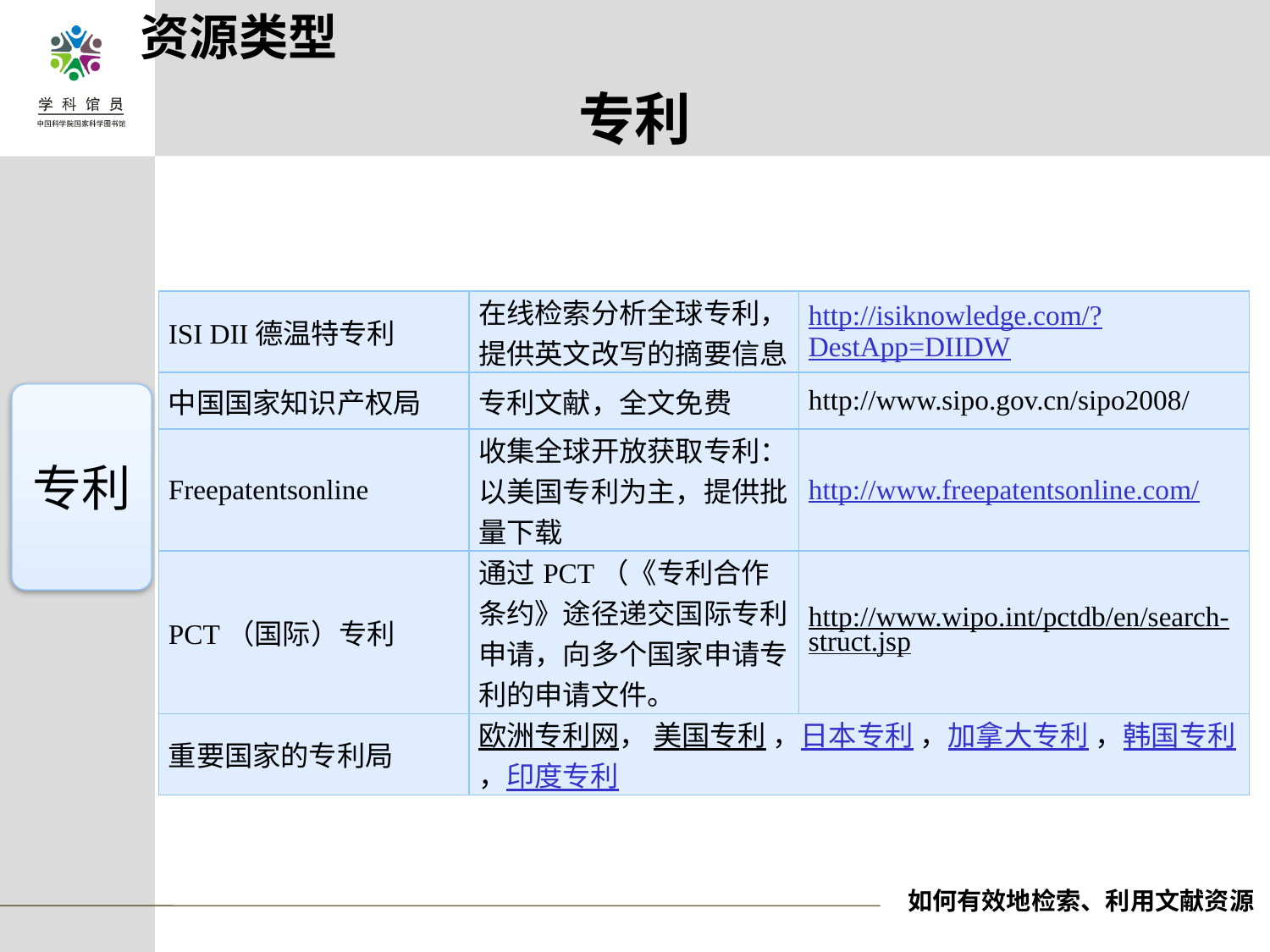

资源类型
# 专利
| ISI DII德温特专利 | 在线检索分析全球专利，提供英文改写的摘要信息 | http://isiknowledge.com/?DestApp=DIIDW |
| --- | --- | --- |
| 中国国家知识产权局 | 专利文献，全文免费 | http://www.sipo.gov.cn/sipo2008/ |
| Freepatentsonline | 收集全球开放获取专利：以美国专利为主，提供批量下载 | http://www.freepatentsonline.com/ |
| PCT（国际）专利 | 通过PCT（《专利合作条约》途径递交国际专利申请，向多个国家申请专利的申请文件。 | http://www.wipo.int/pctdb/en/search-struct.jsp |
| 重要国家的专利局 | 欧洲专利网， 美国专利 ，日本专利 ，加拿大专利 ，韩国专利 ，印度专利 |  |
专利
如何有效地检索、利用文献资源